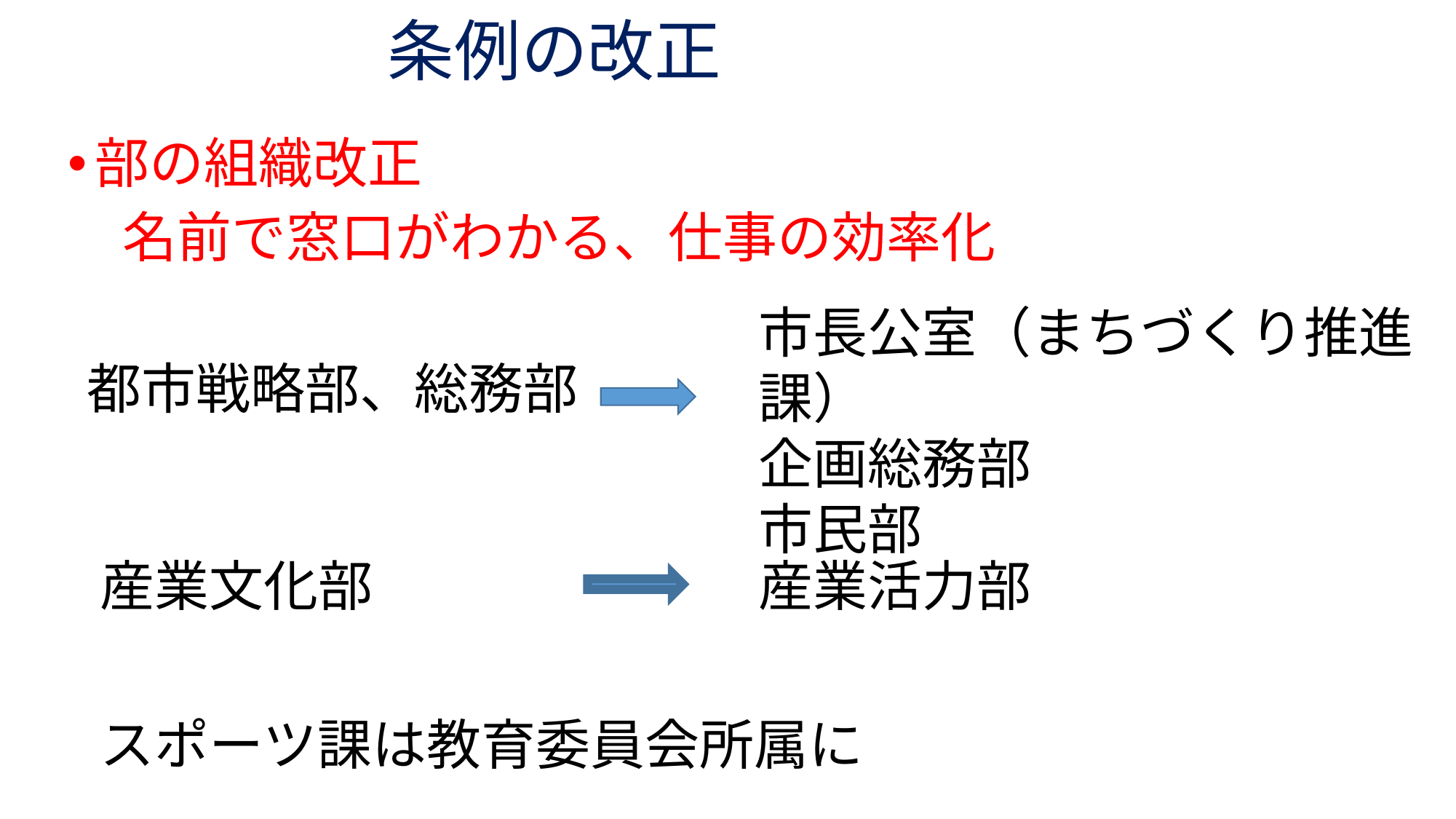

# 条例の改正
部の組織改正
　名前で窓口がわかる、仕事の効率化

市長公室（まちづくり推進課）
企画総務部
市民部
都市戦略部、総務部

産業文化部

産業活力部

スポーツ課は教育委員会所属に